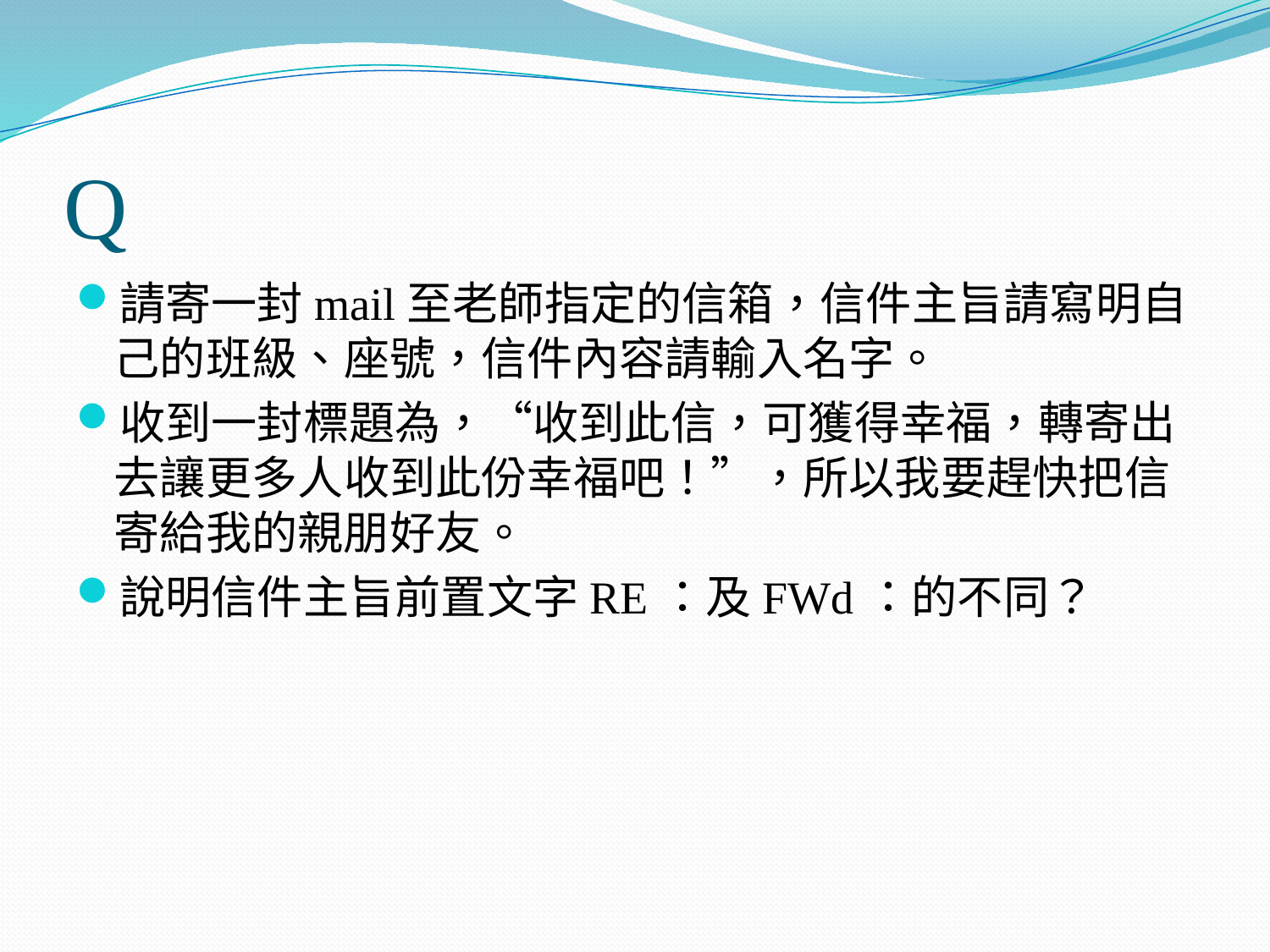

# Q
請寄一封mail至老師指定的信箱，信件主旨請寫明自己的班級、座號，信件內容請輸入名字。
收到一封標題為，“收到此信，可獲得幸福，轉寄出去讓更多人收到此份幸福吧！”，所以我要趕快把信寄給我的親朋好友。
說明信件主旨前置文字RE：及FWd：的不同？